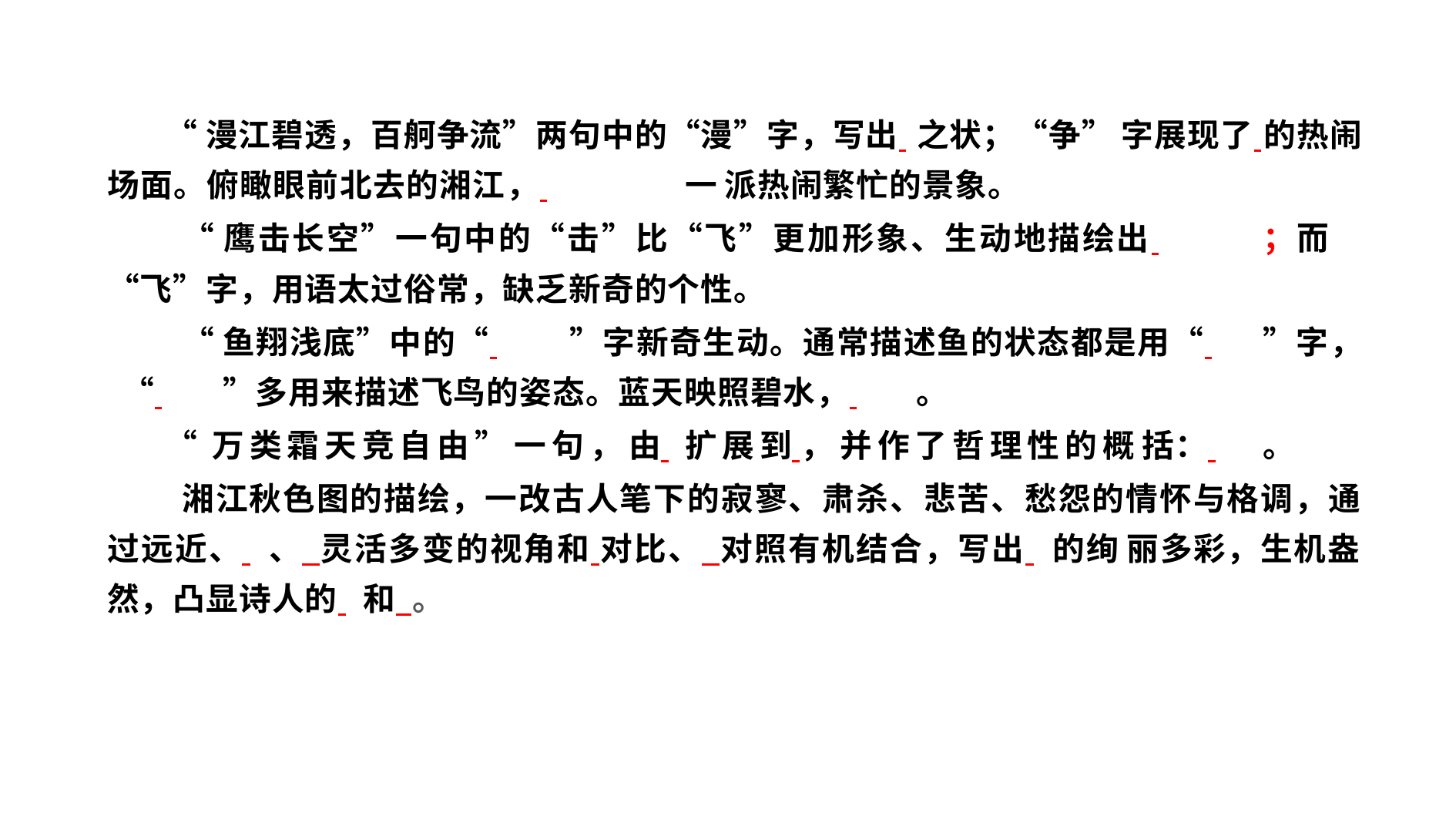

“漫江碧透，百舸争流”两句中的“漫”字，写出 	之状；“争” 字展现了 	的热闹场面。俯瞰眼前北去的湘江， 		一 派热闹繁忙的景象。
“鹰击长空”一句中的“击”比“飞”更加形象、生动地描绘出 	；而  “飞”字，用语太过俗常，缺乏新奇的个性。
“鱼翔浅底”中的“ 	”字新奇生动。通常描述鱼的状态都是用“ 	”字，  “ 	”多用来描述飞鸟的姿态。蓝天映照碧水， 	。
“ 万类霜天竞自由” 一句， 由 	扩展到 	， 并作了哲理性的概 括： 	。
湘江秋色图的描绘，一改古人笔下的寂寥、肃杀、悲苦、愁怨的情怀与格调，通 过远近、 、  灵活多变的视角和 对比、  对照有机结合，写出 的绚 丽多彩，生机盎然，凸显诗人的 和  。